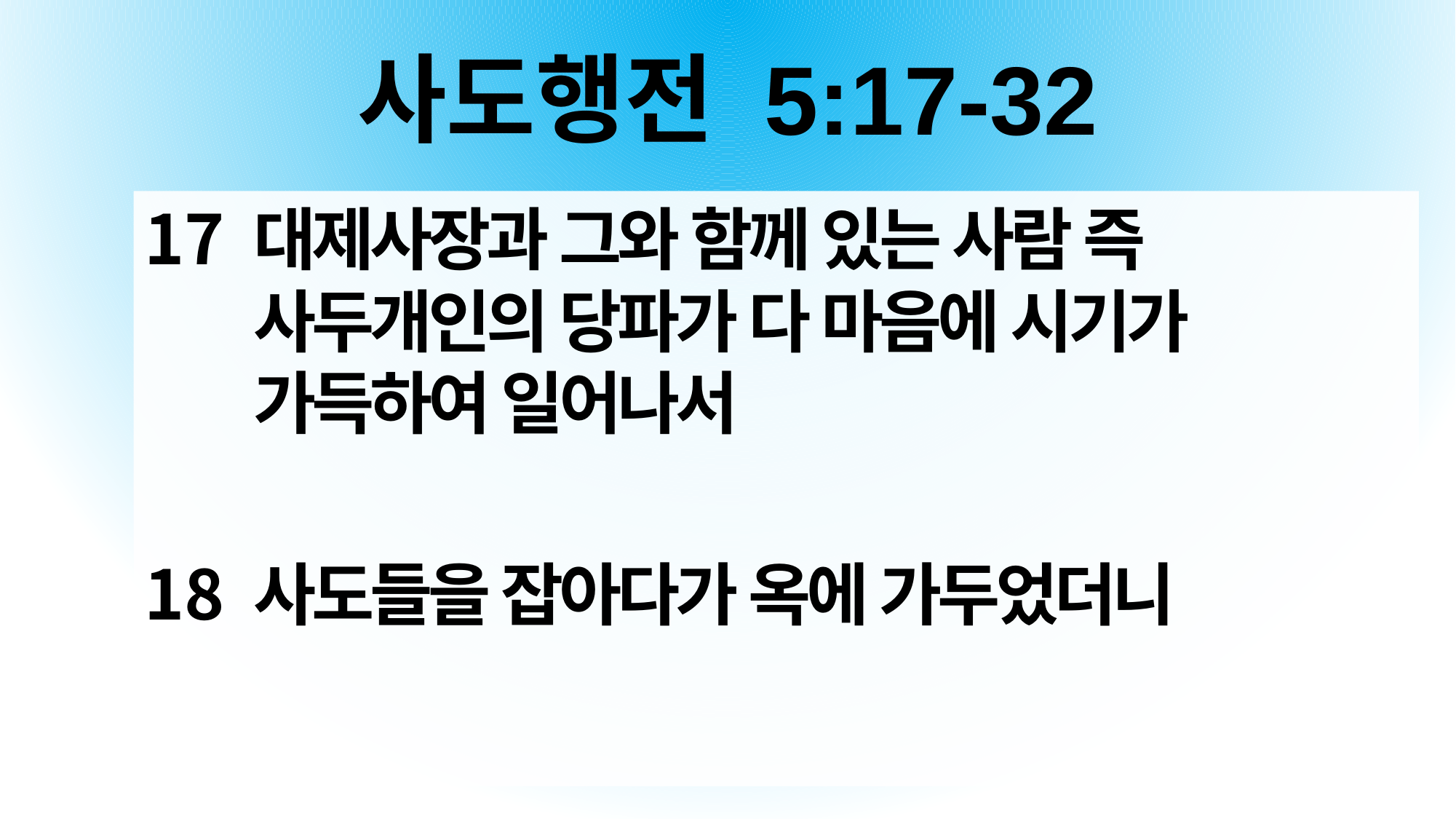

# 사도행전 5:17-32
대제사장과 그와 함께 있는 사람 즉 사두개인의 당파가 다 마음에 시기가 가득하여 일어나서

사도들을 잡아다가 옥에 가두었더니